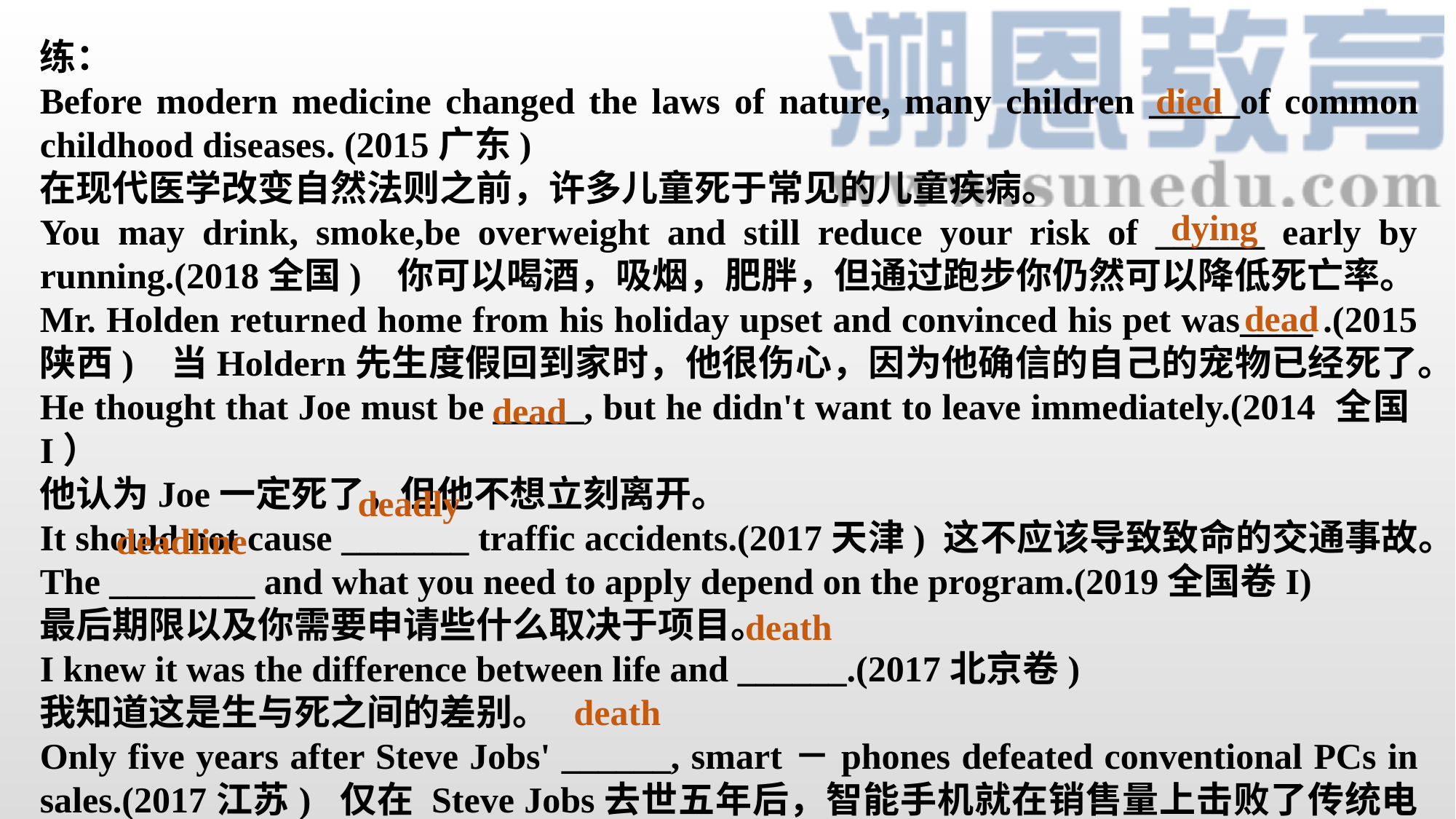

练：
Before modern medicine changed the laws of nature, many children _____of common childhood diseases. (2015广东)
在现代医学改变自然法则之前，许多儿童死于常见的儿童疾病。
You may drink, smoke,be overweight and still reduce your risk of ______ early by running.(2018全国)   你可以喝酒，吸烟，肥胖，但通过跑步你仍然可以降低死亡率。
Mr. Holden returned home from his holiday upset and convinced his pet was____ .(2015 陕西)   当Holdern先生度假回到家时，他很伤心，因为他确信的自己的宠物已经死了。
He thought that Joe must be _____, but he didn't want to leave immediately.(2014 全国I）
他认为Joe一定死了，但他不想立刻离开。
It should not cause _______ traffic accidents.(2017天津) 这不应该导致致命的交通事故。
The ________ and what you need to apply depend on the program.(2019全国卷I)
最后期限以及你需要申请些什么取决于项目。
I knew it was the difference between life and ______.(2017北京卷)
我知道这是生与死之间的差别。
Only five years after Steve Jobs' ______, smart－phones defeated conventional PCs in sales.(2017江苏)  仅在 Steve Jobs去世五年后，智能手机就在销售量上击败了传统电脑。
died
dying
dead
dead
deadly
deadline
death
death